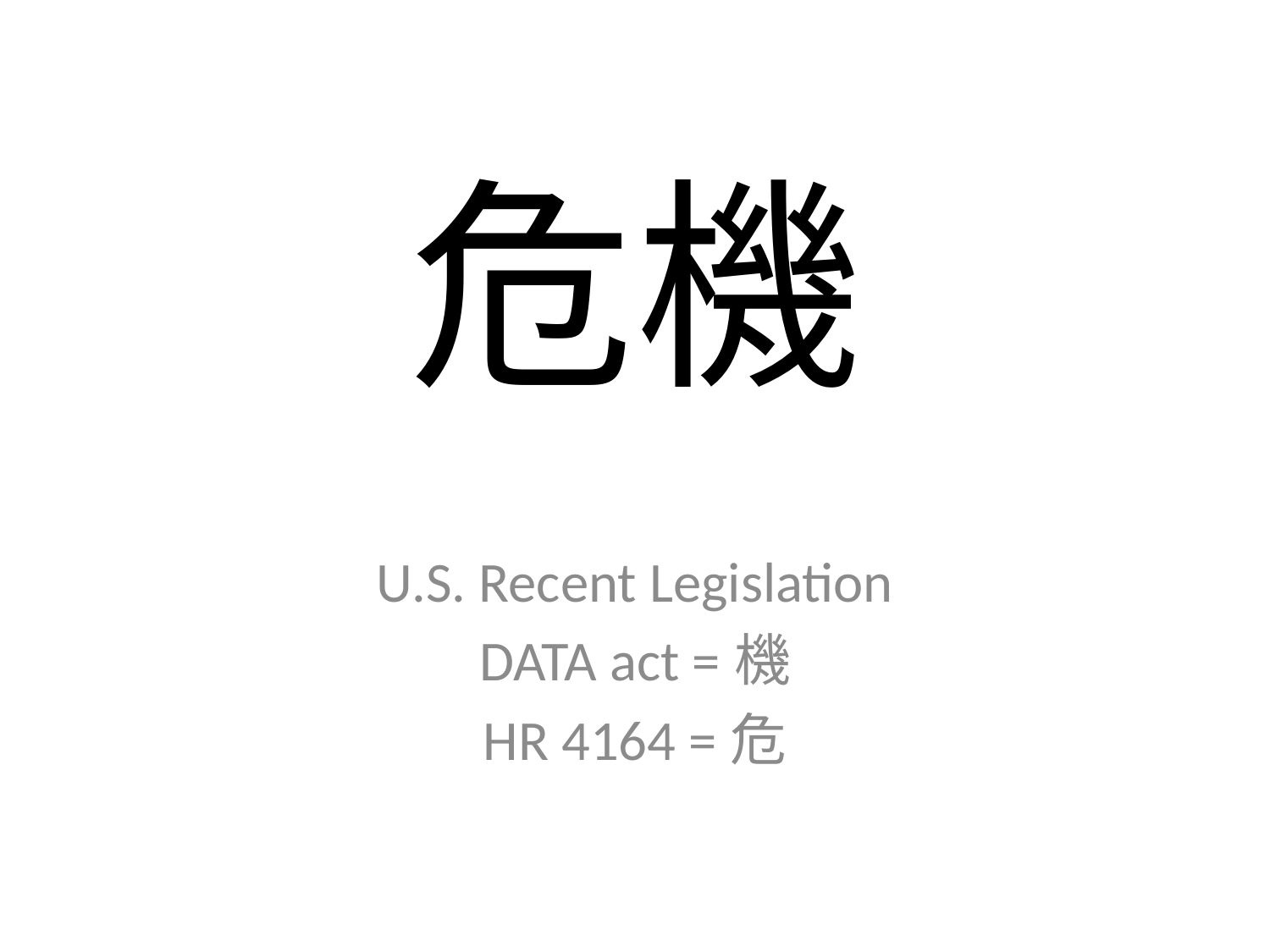

# 危機
U.S. Recent Legislation
DATA act =機
HR 4164 =危